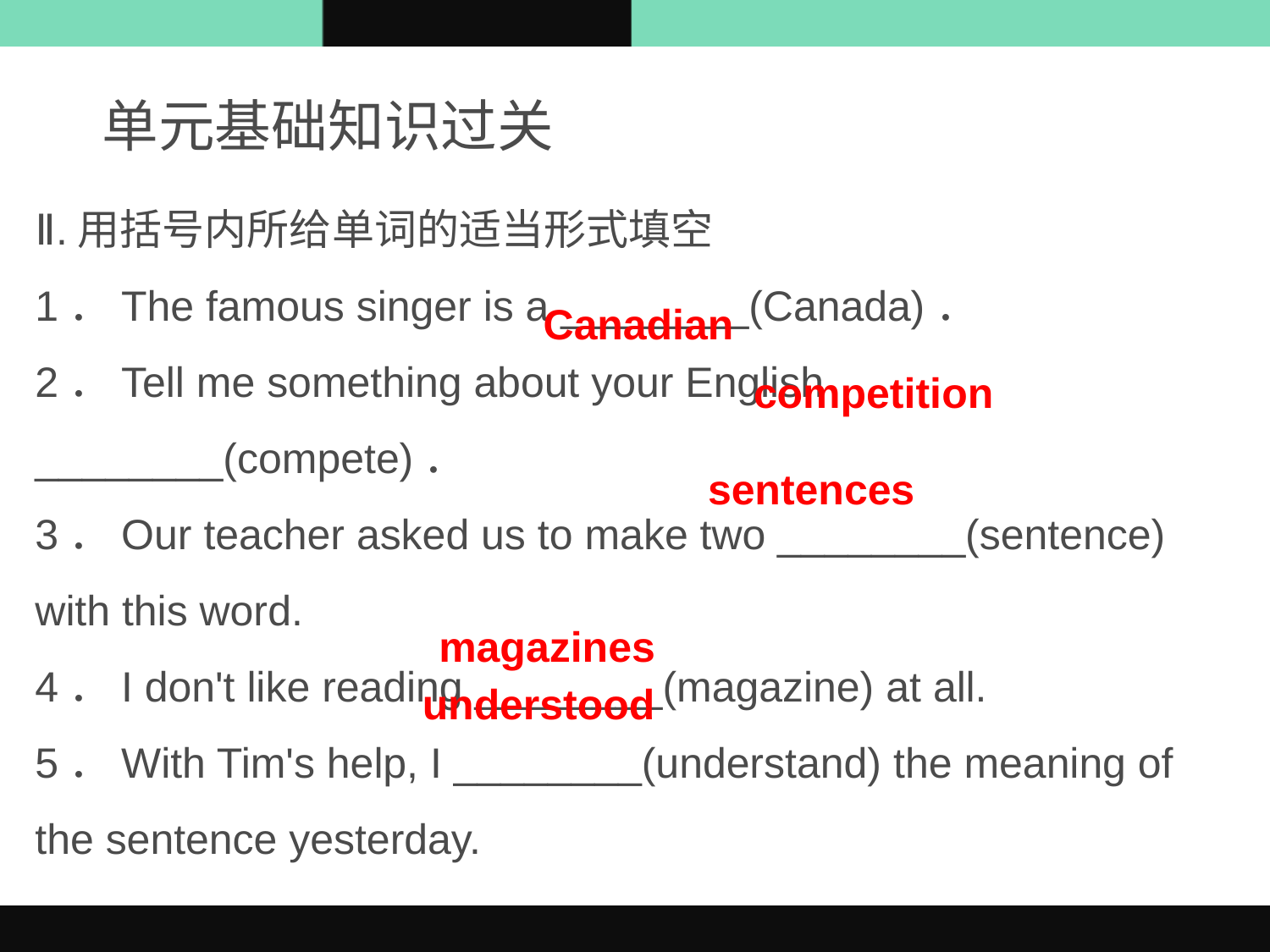

单元基础知识过关
Ⅱ.用括号内所给单词的适当形式填空
1．The famous singer is a ________(Canada)．
2．Tell me something about your English ________(compete)．
3．Our teacher asked us to make two ________(sentence) with this word.
4．I don't like reading ________(magazine) at all.
5．With Tim's help, I ________(understand) the meaning of the sentence yesterday.
Canadian
competition
sentences
magazines
understood